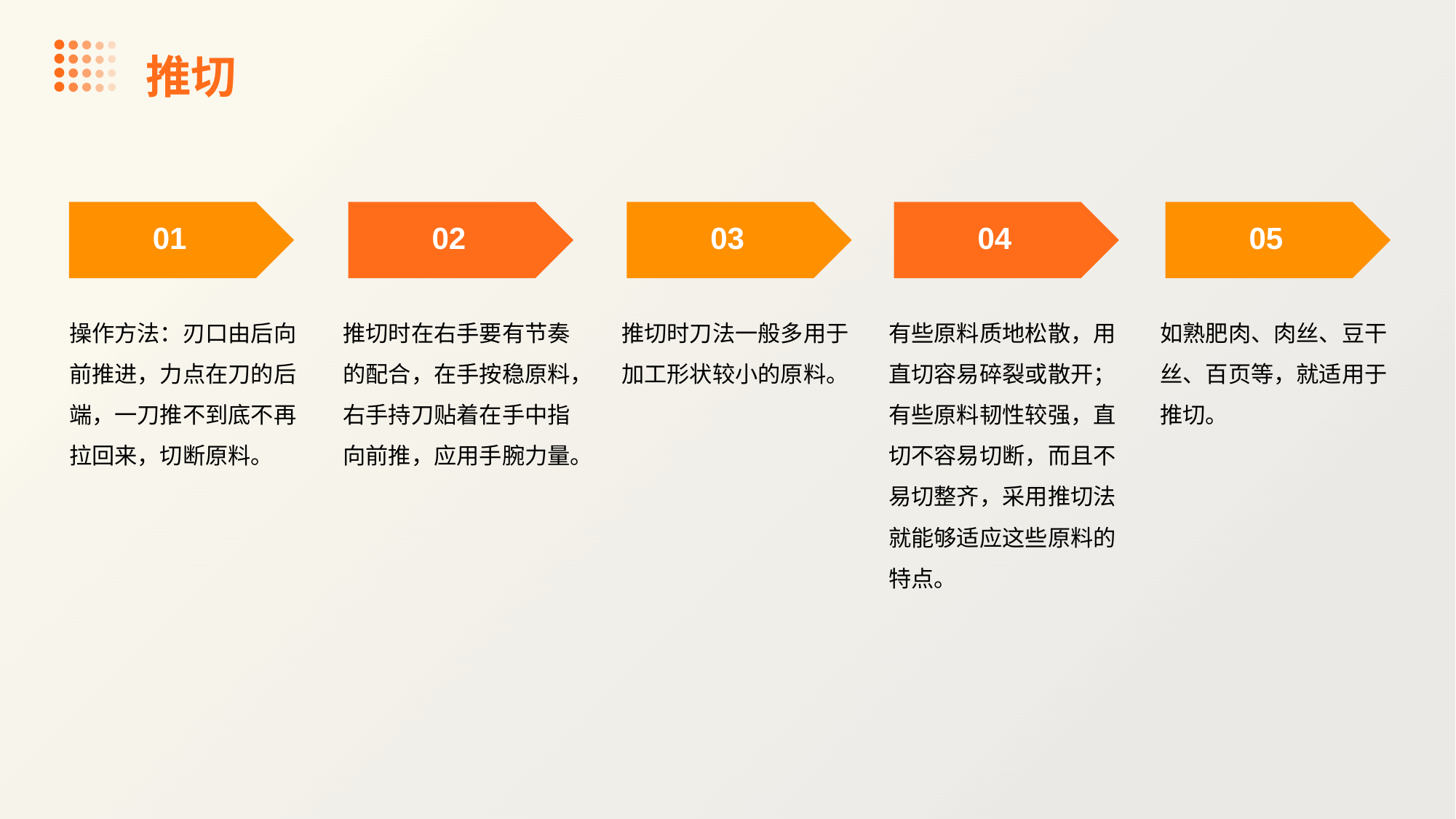

推切

01
02
03
04
05

操作方法：刃口由后向前推进，力点在刀的后端，一刀推不到底不再拉回来，切断原料。
推切时在右手要有节奏的配合，在手按稳原料，右手持刀贴着在手中指向前推，应用手腕力量。
推切时刀法一般多用于加工形状较小的原料。
有些原料质地松散，用直切容易碎裂或散开；有些原料韧性较强，直切不容易切断，而且不易切整齐，采用推切法就能够适应这些原料的特点。
如熟肥肉、肉丝、豆干丝、百页等，就适用于推切。